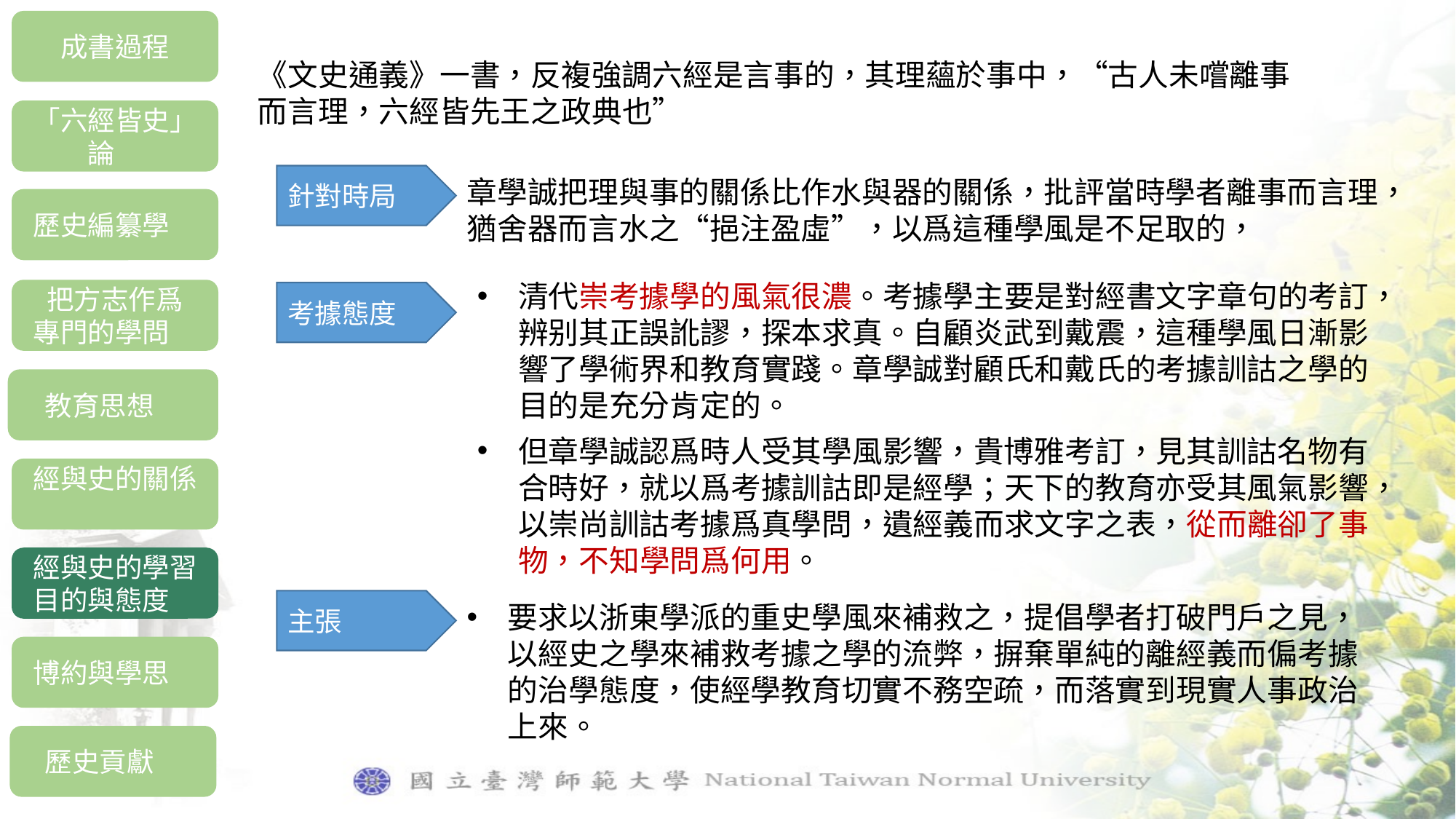

成書過程
「六經皆史」論
歷史編纂學
把方志作爲
專門的學問
教育思想
經與史的關係
經與史的學習目的與態度
博約與學思
歷史貢獻
《文史通義》一書，反複強調六經是言事的，其理蘊於事中，“古人未嚐離事而言理，六經皆先王之政典也”
針對時局
章學誠把理與事的關係比作水與器的關係，批評當時學者離事而言理，猶舍器而言水之“挹注盈虛”，以爲這種學風是不足取的，
清代崇考據學的風氣很濃。考據學主要是對經書文字章句的考訂，辨别其正誤訛謬，探本求真。自顧炎武到戴震，這種學風日漸影響了學術界和教育實踐。章學誠對顧氏和戴氏的考據訓詁之學的目的是充分肯定的。
但章學誠認爲時人受其學風影響，貴博雅考訂，見其訓詁名物有合時好，就以爲考據訓詁即是經學；天下的教育亦受其風氣影響，以崇尚訓詁考據爲真學問，遺經義而求文字之表，從而離卻了事物，不知學問爲何用。
考據態度
主張
要求以浙東學派的重史學風來補救之，提倡學者打破門戶之見，以經史之學來補救考據之學的流弊，摒棄單純的離經義而偏考據的治學態度，使經學教育切實不務空疏，而落實到現實人事政治上來。